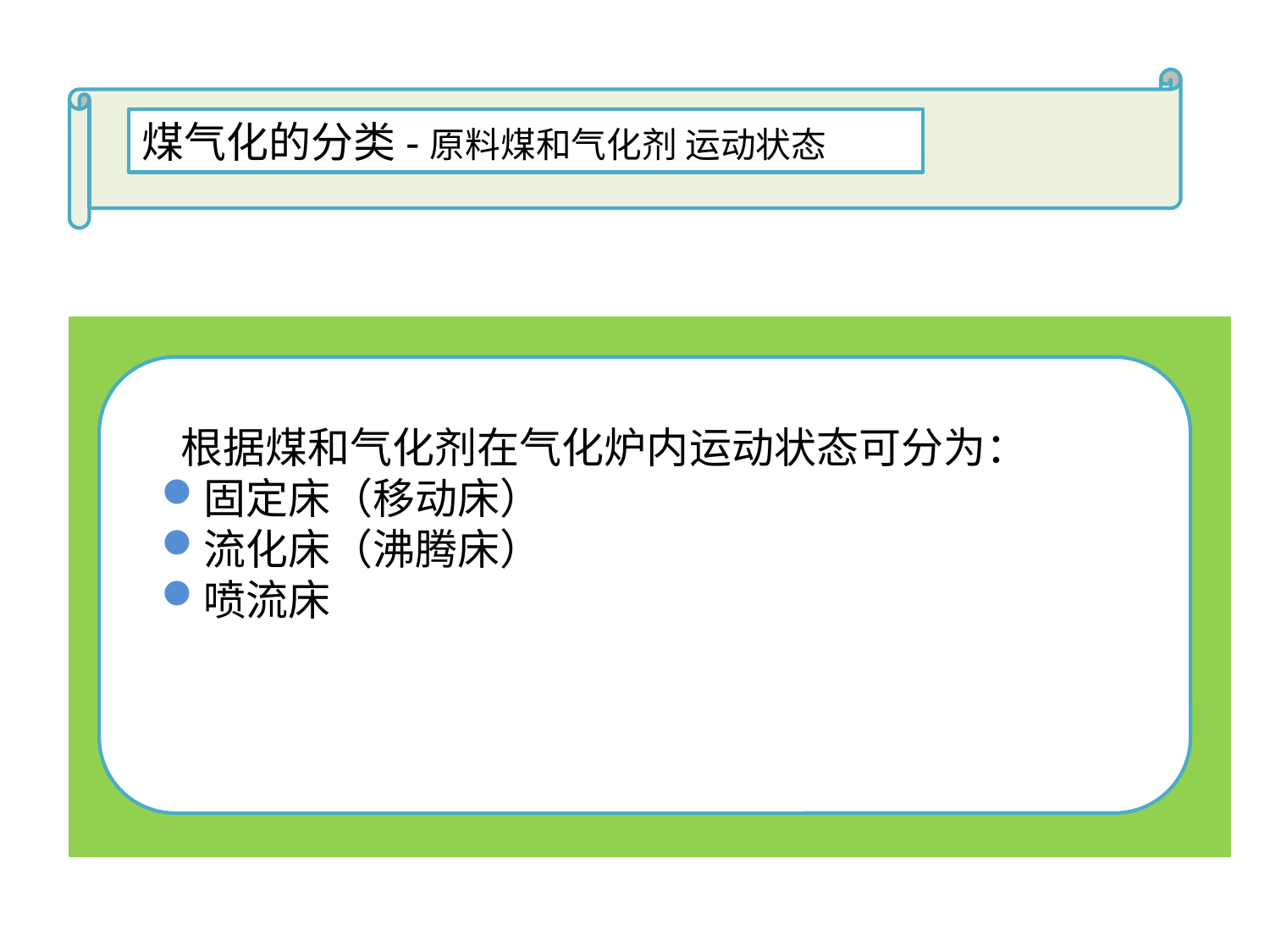

煤气化的分类-原料煤和气化剂 运动状态

 根据煤和气化剂在气化炉内运动状态可分为：
固定床（移动床）
流化床（沸腾床）
喷流床